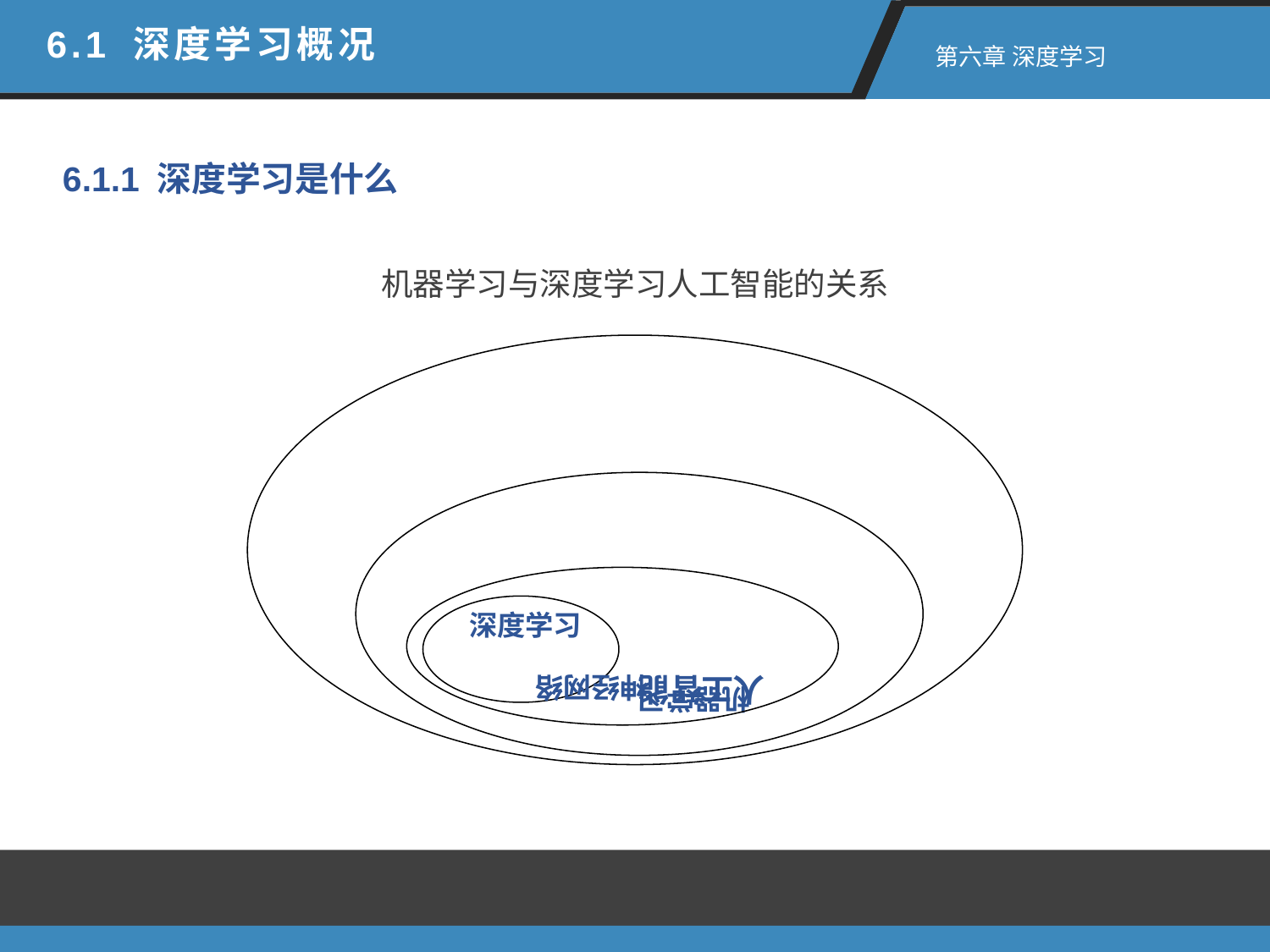

6.1 深度学习概况
  第六章 深度学习
6.1.1 深度学习是什么
机器学习与深度学习人工智能的关系

                              人工智能
               机器学习
       	神经网络
深度学习